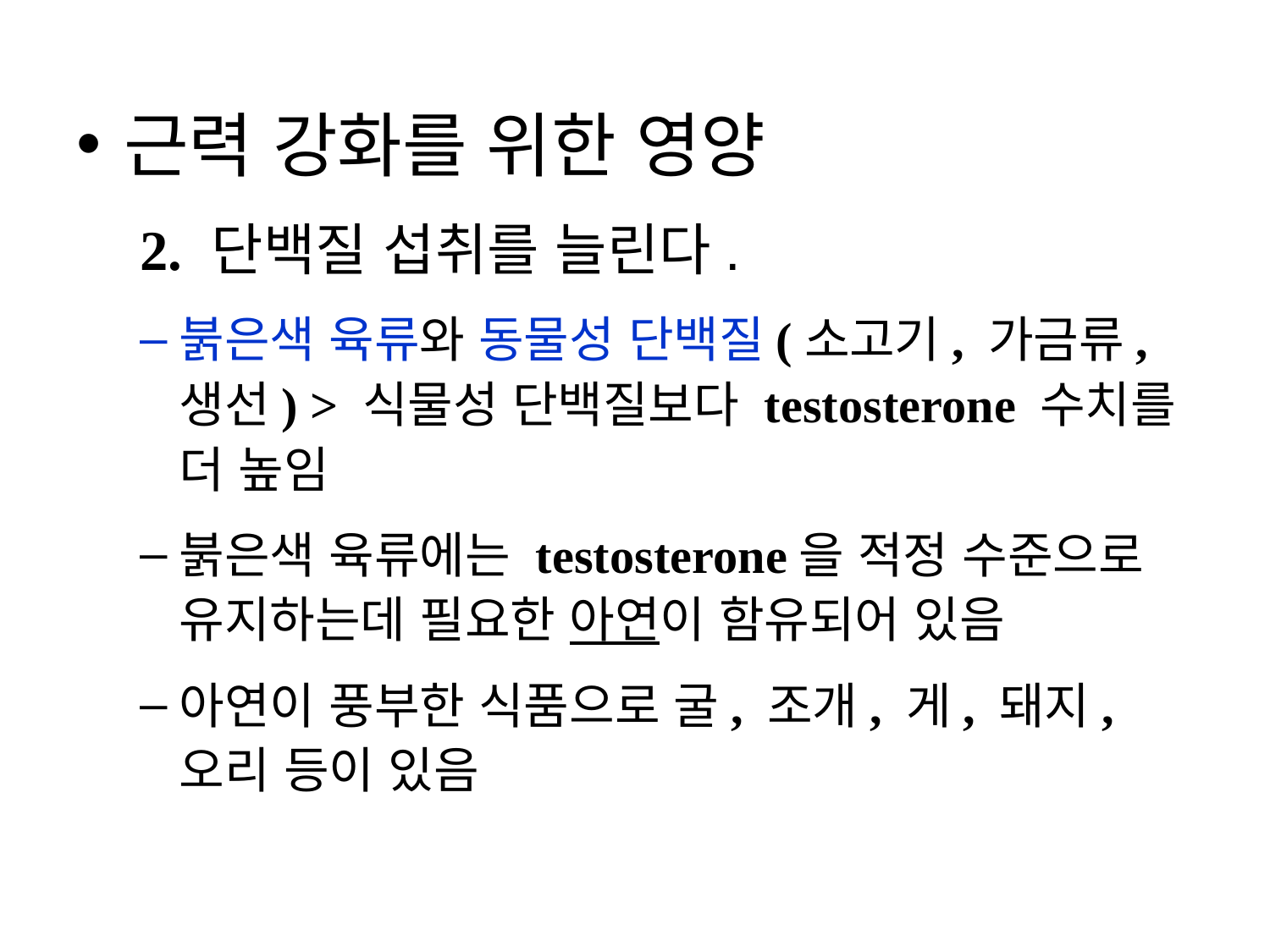

근력 강화를 위한 영양
2. 단백질 섭취를 늘린다.
붉은색 육류와 동물성 단백질(소고기, 가금류, 생선) > 식물성 단백질보다 testosterone 수치를 더 높임
붉은색 육류에는 testosterone을 적정 수준으로 유지하는데 필요한 아연이 함유되어 있음
아연이 풍부한 식품으로 굴, 조개, 게, 돼지, 오리 등이 있음